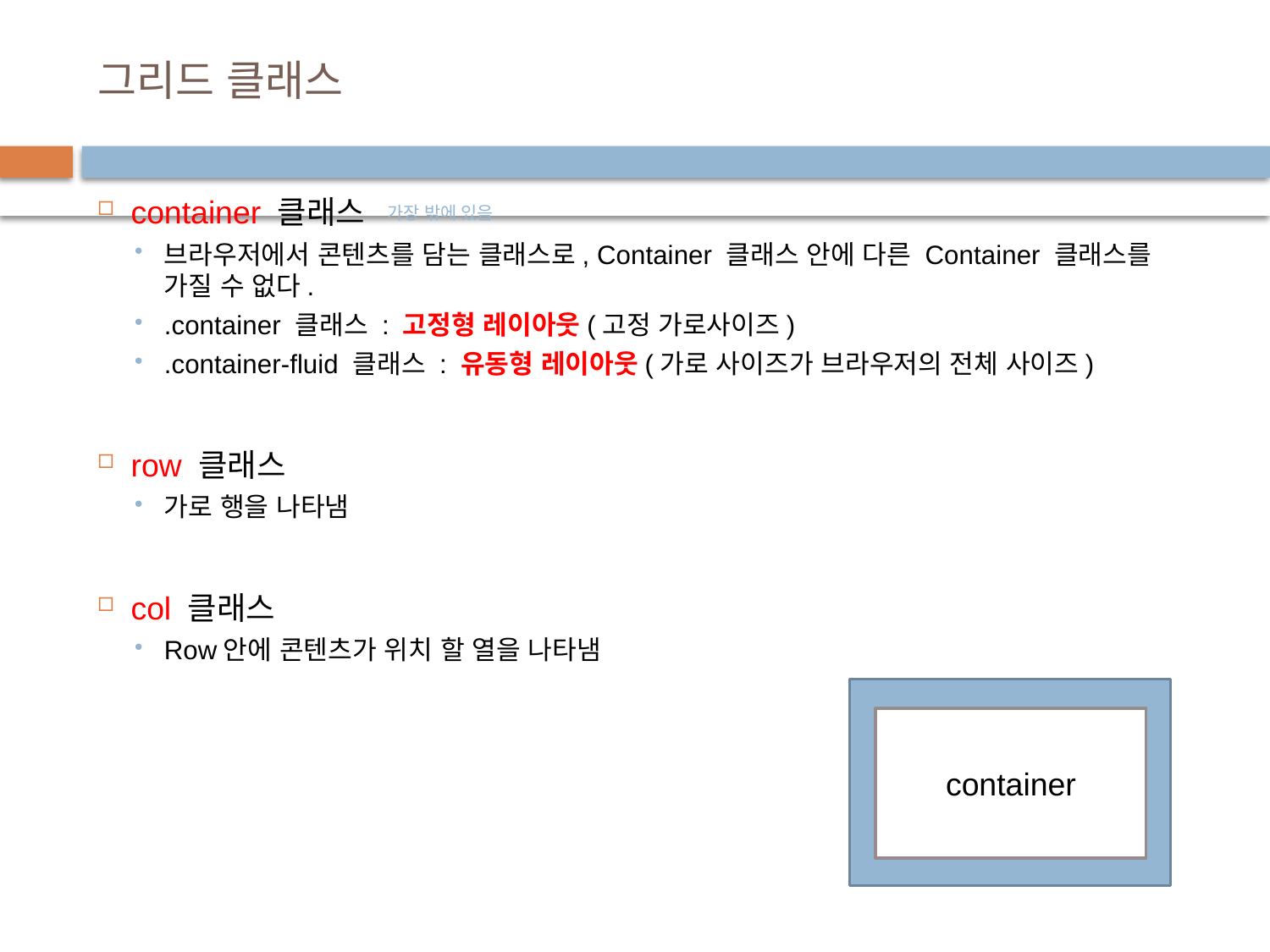

# 그리드 클래스
container 클래스
브라우저에서 콘텐츠를 담는 클래스로, Container 클래스 안에 다른 Container 클래스를 가질 수 없다.
.container 클래스 : 고정형 레이아웃(고정 가로사이즈)
.container-fluid 클래스 : 유동형 레이아웃(가로 사이즈가 브라우저의 전체 사이즈)

row 클래스
가로 행을 나타냄

col 클래스
Row안에 콘텐츠가 위치 할 열을 나타냄

가장 밖에 있음

container